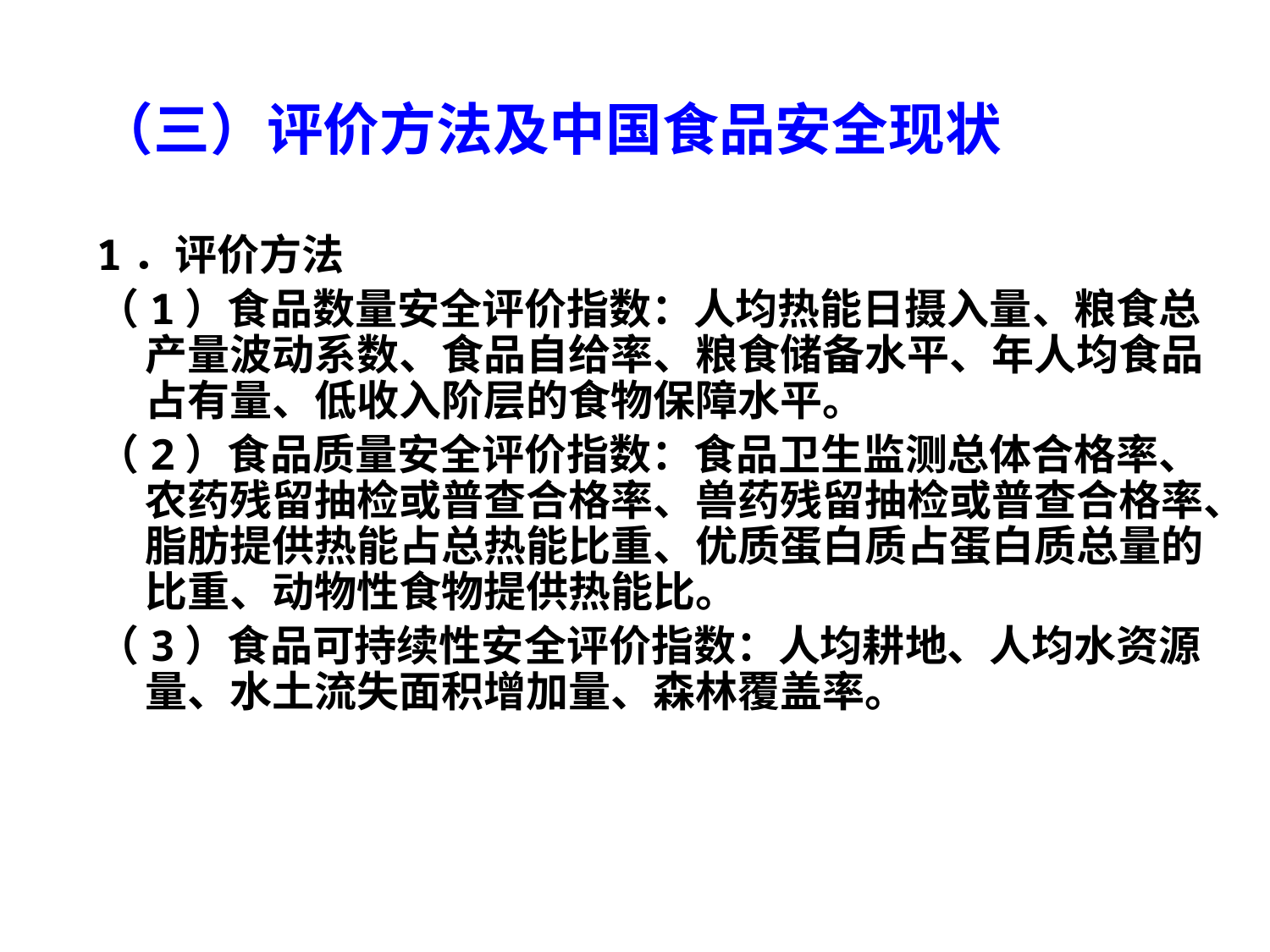

（三）评价方法及中国食品安全现状

1．评价方法
（1）食品数量安全评价指数：人均热能日摄入量、粮食总产量波动系数、食品自给率、粮食储备水平、年人均食品占有量、低收入阶层的食物保障水平。
（2）食品质量安全评价指数：食品卫生监测总体合格率、农药残留抽检或普查合格率、兽药残留抽检或普查合格率、脂肪提供热能占总热能比重、优质蛋白质占蛋白质总量的比重、动物性食物提供热能比。
（3）食品可持续性安全评价指数：人均耕地、人均水资源量、水土流失面积增加量、森林覆盖率。